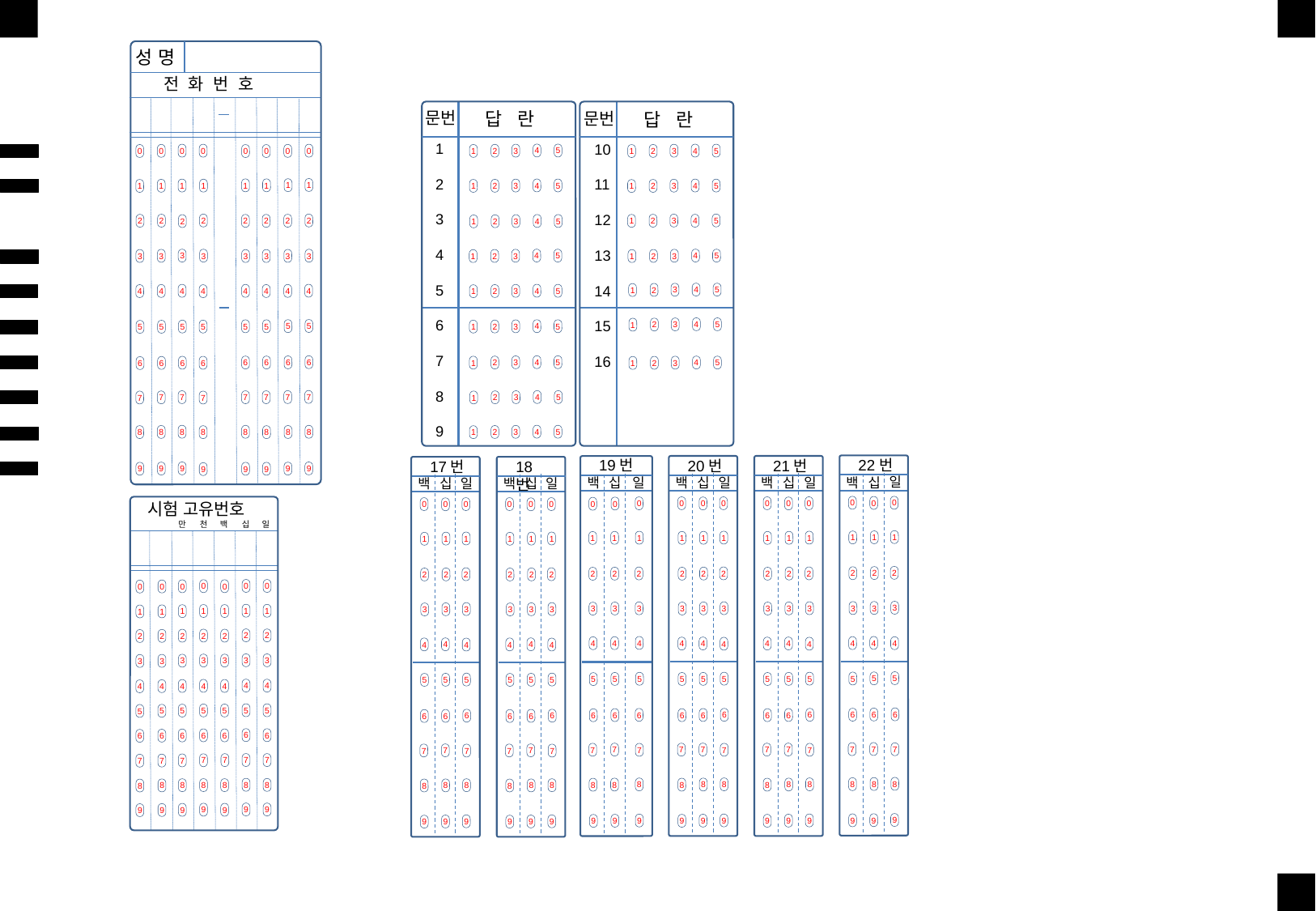

성 명

전  화  번  호
문번

답   란

문번
답   란
1

2

3

4

5

6

7

8

9

10

11

12

13

14

15

16

4
5
3
2
1
4
5
3
2
1
0
0
0
0
0

0
0
0
1
1
1
1
4
5
3
2
1

4
5
3
2
1
1
1
1
1
5
3
2
4
1
2
2
2
2
2
2
2
4
5
3
2
1
2
4
5
3
2
1
4
5
3
2
1
3
3
3
3
3
3
3
3

4
5
3
2
1
4
4
4
4
5
3
2
1
4
4
4
4
4

4
5
3
2
1
5
5
5
4
5
3
2
1
5
5
5
5
5

6
6
6
4
5
3
2
1

6
6
4
5
3
2
1
6
6
6
7
7
7
4
5
3
2
1

7
7
7
7
7
4
5
3
2
1
8
8
8
8
8
8
8
8

19번
22번
20번
21번
17번
18번

십
백
일

9
9
9
9
9
9

9
9
일
십
백
일
일
십
십
백
백
일
일
십
십
백
백
시험 고유번호
0
0
0
0
0
0
0

0
0
0
0
0
0
0
0
0
0
0
일
만
천
십
백
1
1
1
1
1
1
1
1
1
1
1
1
1
1
1
1
1
1
2
2
2
2
2
2
2
2
2
2
2
2
2
2
2
2
2
2
0
0
0
0
0
0
0
3
3
3
3
3
3
3
3
3
3
3
3
3
3
3
3
3
3
1
1
1
1
1
1
1
2
2
2
2
2
2
2
4
4
4
4
4
4
4
4
4
4
4
4
4
4
4
4
4
4
3
3
3
3
3
3
3
5
5
5
5
5
5
5
5
5
5
5
5
5
5
5
5
5
5
4
4
4
4
4
4
4
5
5
5
5
5
5
5
6
6
6
6
6
6
6
6
6
6
6
6
6
6
6
6
6
6
6
6
6
6
6
6
6
7
7
7
7
7
7
7
7
7
7
7
7
7
7
7
7
7
7
7
7
7
7
7
7
7
8
8
8
8
8
8
8
8
8
8
8
8
8
8
8
8
8
8
8
8
8
8
8
8
8
9
9
9
9
9
9
9
9
9
9
9
9
9
9
9
9
9
9
9
9
9
9
9
9
9